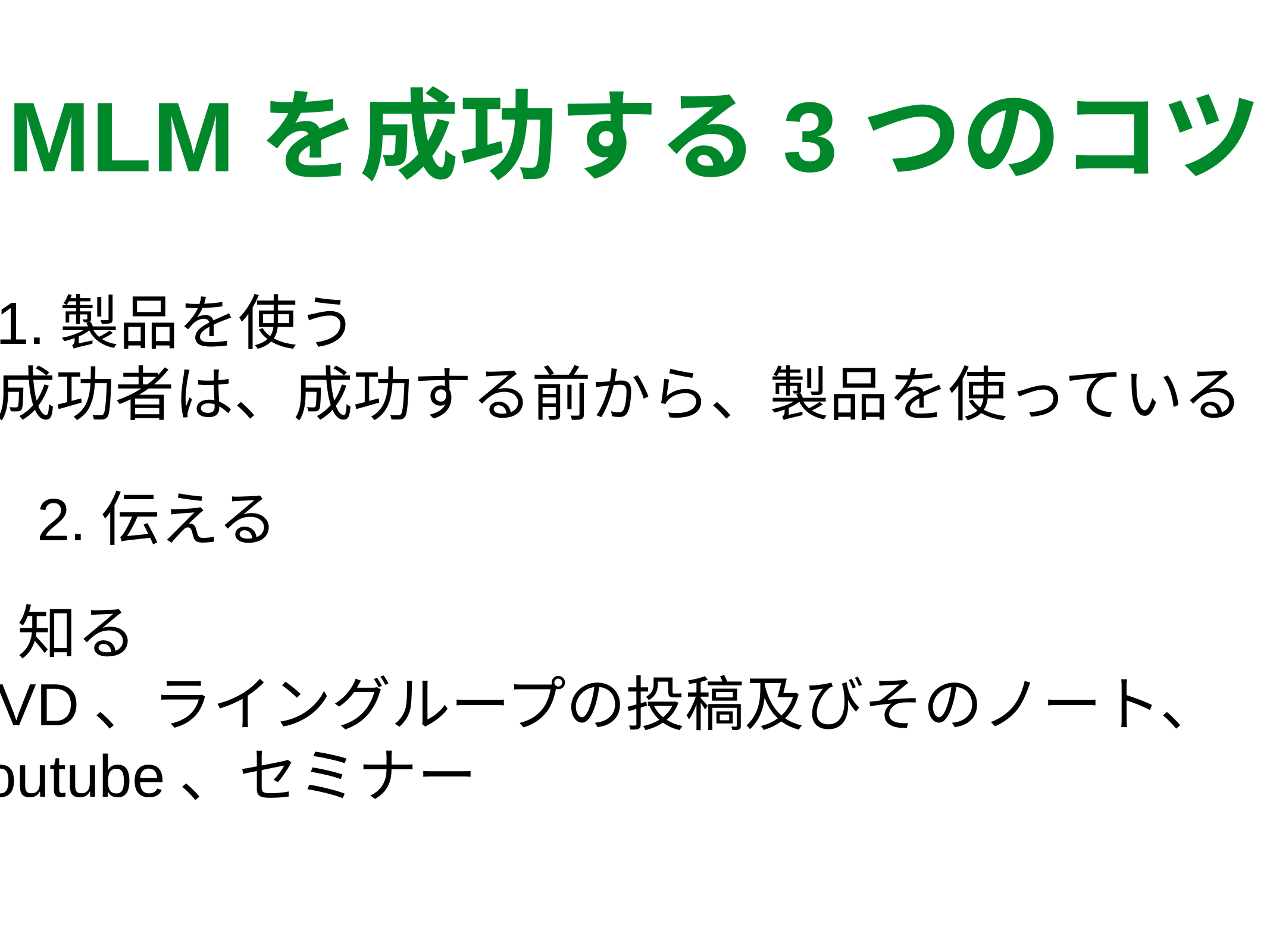

MLMを成功する3つのコツ
1.製品を使う
成功者は、成功する前から、製品を使っている
2.伝える
3.知る
DVD、ライングループの投稿及びそのノート、
youtube、セミナー